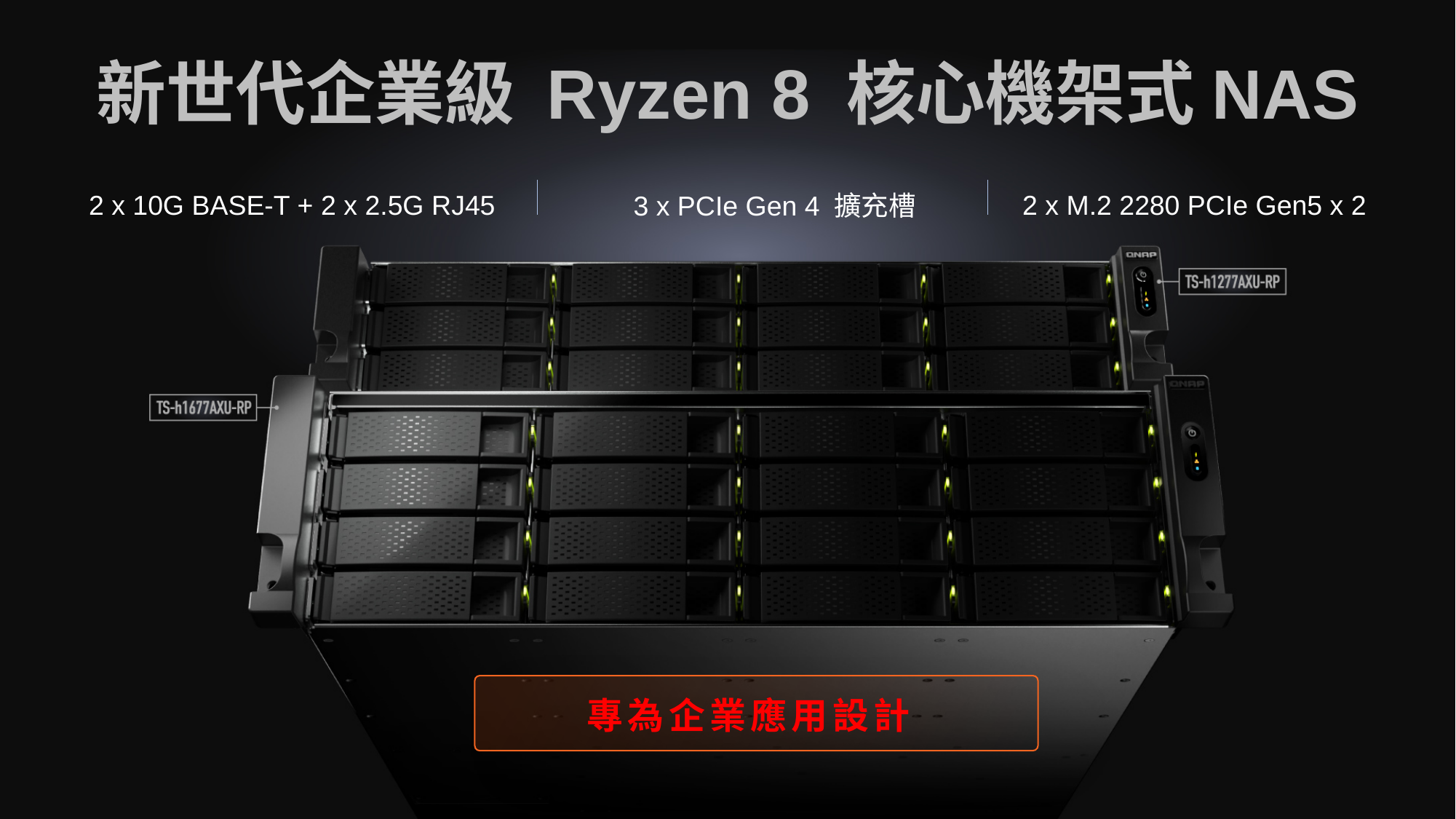

新世代企業級 Ryzen 8 核心機架式NAS
2 x 10G BASE-T + 2 x 2.5G RJ45
3 x PCIe Gen 4 擴充槽
2 x M.2 2280 PCIe Gen5 x 2

專為企業應用設計